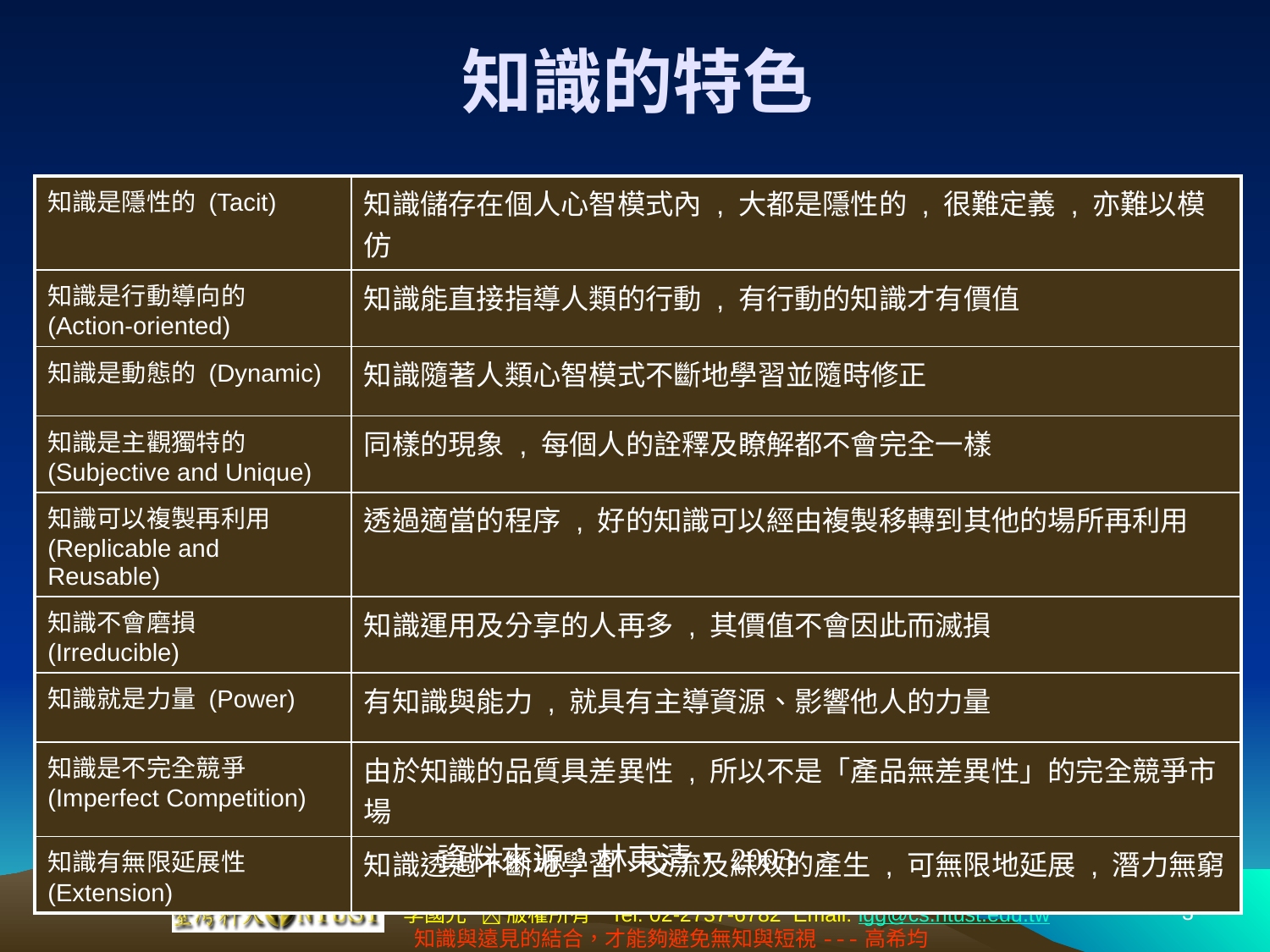

# 知識的特色
| 知識是隱性的 (Tacit) | 知識儲存在個人心智模式內 , 大都是隱性的 , 很難定義 , 亦難以模仿 |
| --- | --- |
| 知識是行動導向的 (Action-oriented) | 知識能直接指導人類的行動 , 有行動的知識才有價值 |
| 知識是動態的 (Dynamic) | 知識隨著人類心智模式不斷地學習並隨時修正 |
| 知識是主觀獨特的 (Subjective and Unique) | 同樣的現象 , 每個人的詮釋及瞭解都不會完全一樣 |
| 知識可以複製再利用 (Replicable and Reusable) | 透過適當的程序 , 好的知識可以經由複製移轉到其他的場所再利用 |
| 知識不會磨損 (Irreducible) | 知識運用及分享的人再多 , 其價值不會因此而滅損 |
| 知識就是力量 (Power) | 有知識與能力 , 就具有主導資源、影響他人的力量 |
| 知識是不完全競爭 (Imperfect Competition) | 由於知識的品質具差異性 , 所以不是「產品無差異性」的完全競爭市場 |
| 知識有無限延展性 (Extension) | 知識透過不斷地學習、交流及綜效的產生 , 可無限地延展 , 潛力無窮 |
資料來源：林東清，2003
3